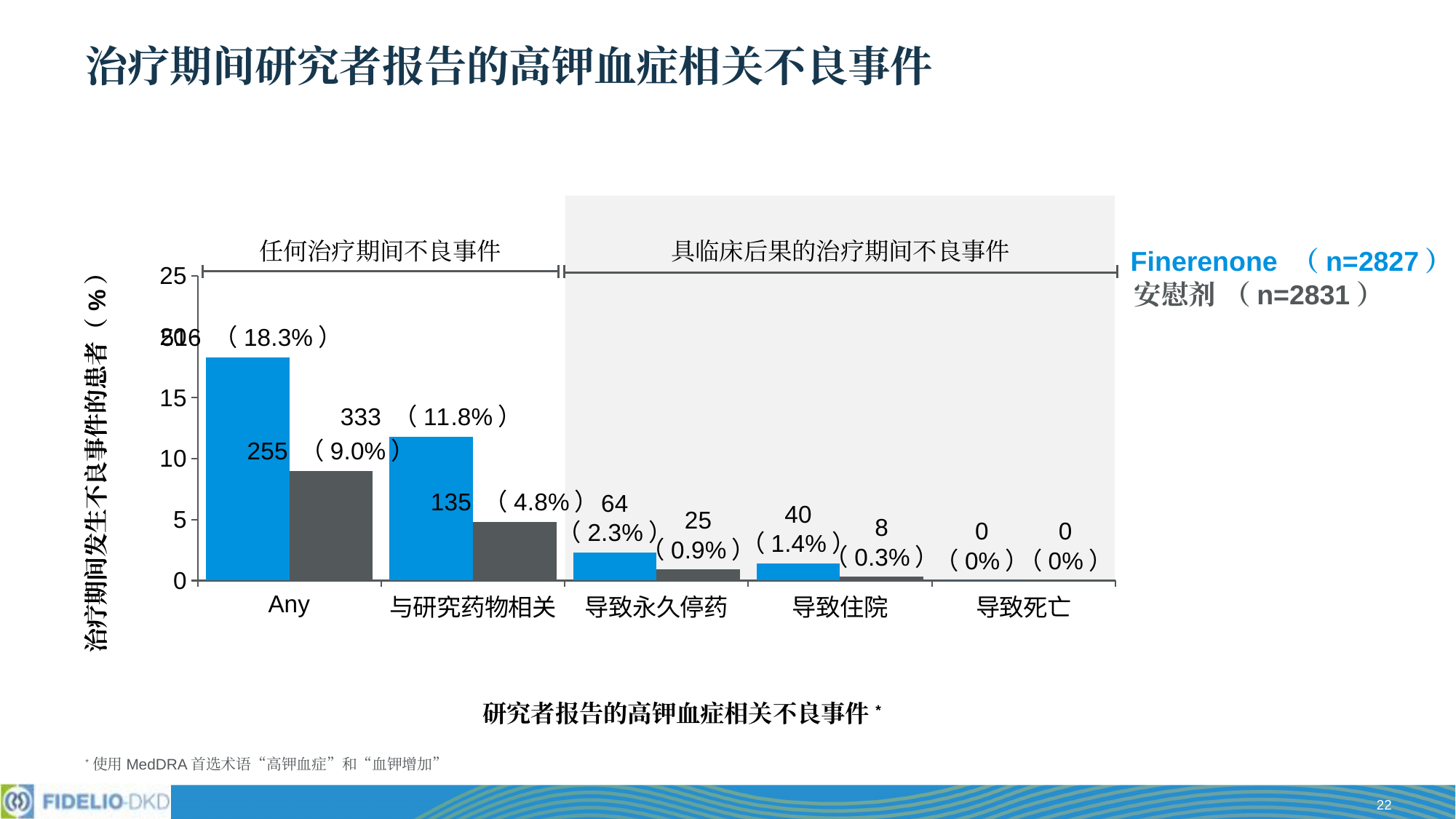

# 治疗期间研究者报告的高钾血症相关不良事件

### Chart

| Category | Finerenone (n=2827) | 安慰剂 (n=2831) |
|---|---|---|
| Any | 18.3 | 9.0 |
| 与研究药物相关 | 11.8 | 4.8 |
| 导致永久停药 | 2.3 | 0.9 |
| 导致住院 | 1.4 | 0.3 |
| 导致死亡 | 0.0 | 0.0 |
任何治疗期间不良事件
Finerenone （n=2827）
安慰剂 （n=2831）
具临床后果的治疗期间不良事件
研究者报告的高钾血症相关不良事件*
*使用MedDRA首选术语“高钾血症”和“血钾增加”
22